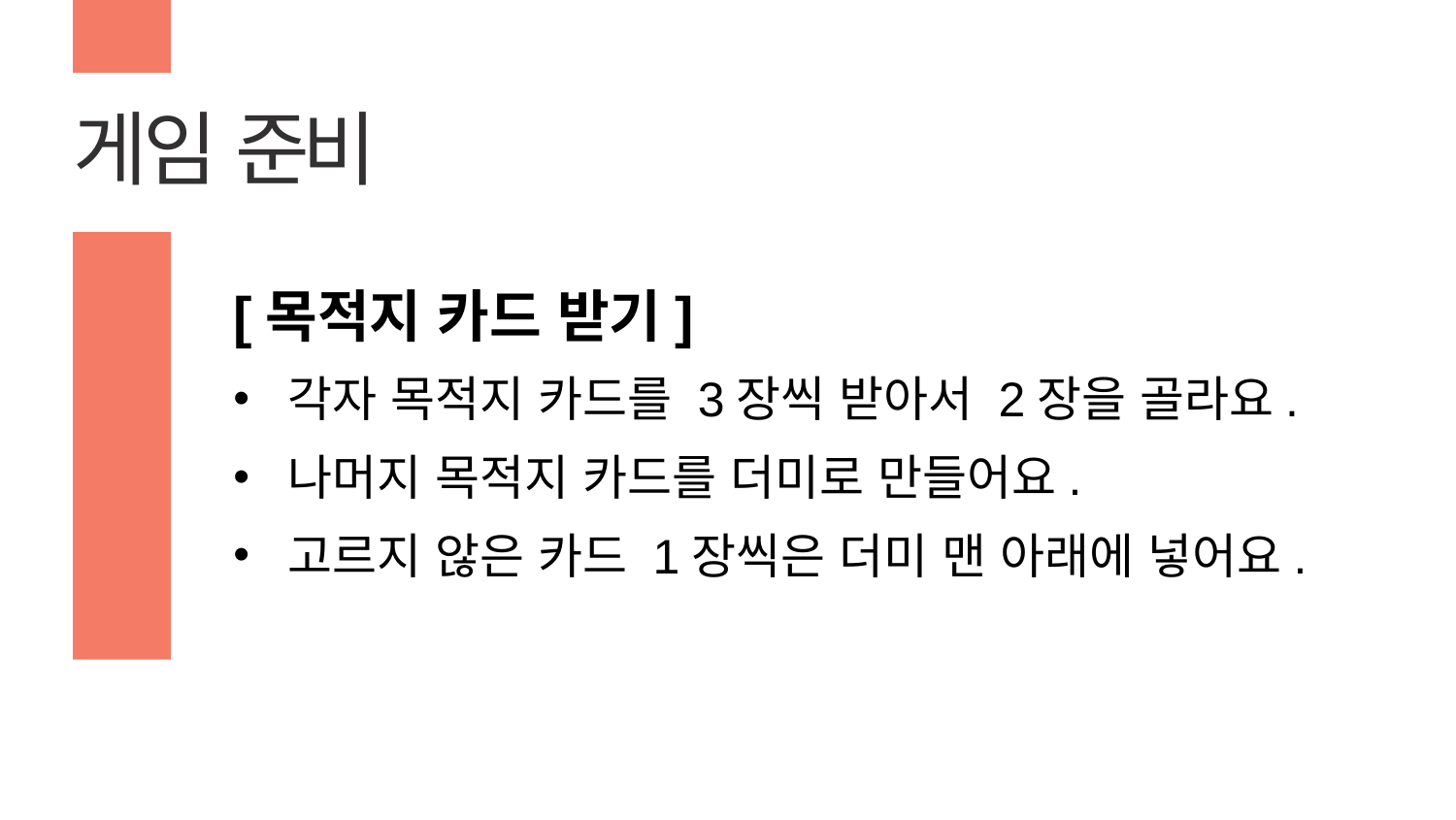

# 게임 준비

[목적지 카드 받기]
각자 목적지 카드를 3장씩 받아서 2장을 골라요.
나머지 목적지 카드를 더미로 만들어요.
고르지 않은 카드 1장씩은 더미 맨 아래에 넣어요.